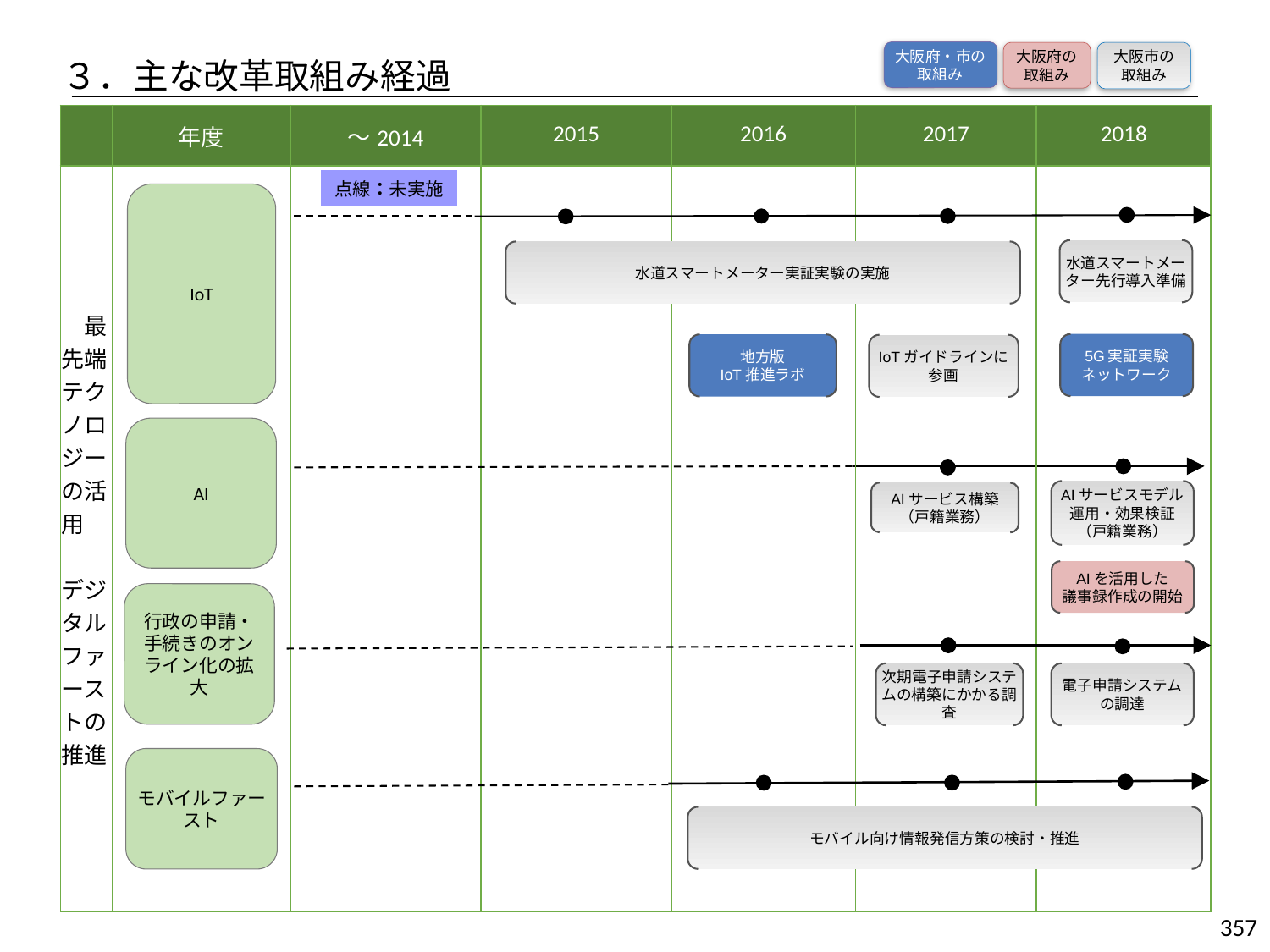

大阪府・市の
取組み
大阪府の
取組み
大阪市の
取組み
３．主な改革取組み経過
|  | 年度 | ～2014 | 2015 | 2016 | 2017 | 2018 |
| --- | --- | --- | --- | --- | --- | --- |
| 最先端テクノロジーの活用　　　デジタルファーストの推進 |  |  |  |  |  |  |
点線：未実施
IoT

水道スマートメーター先行導入準備
水道スマートメーター実証実験の実施
5G実証実験
ネットワーク
地方版
IoT推進ラボ
IoTガイドラインに参画
AI

AIサービスモデル運用・効果検証
（戸籍業務）
AIサービス構築
（戸籍業務）
AIを活用した
議事録作成の開始
行政の申請・手続きのオンライン化の拡大

次期電子申請システムの構築にかかる調査
電子申請システム
の調達
モバイルファースト

モバイル向け情報発信方策の検討・推進
357